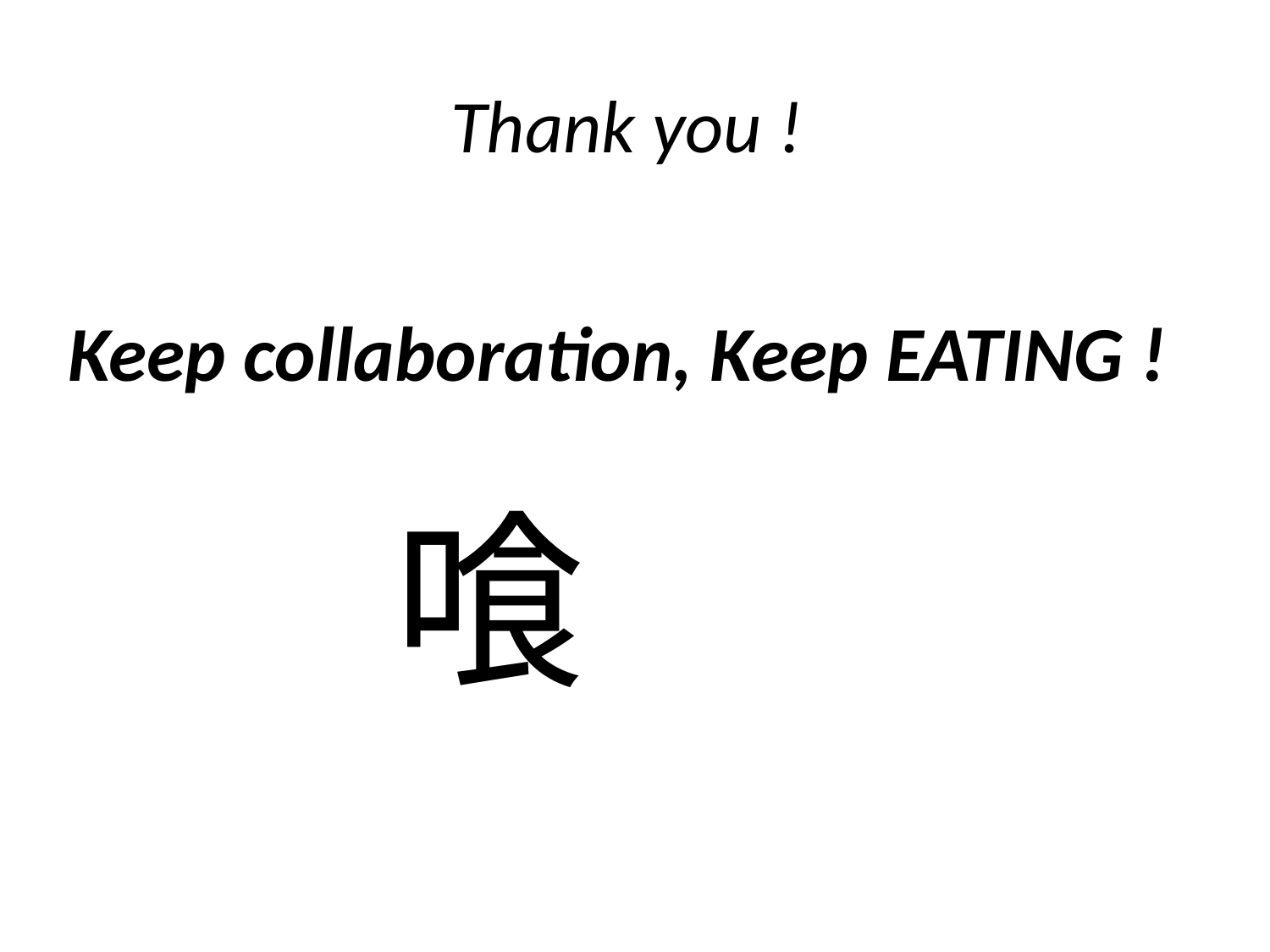

# Thank you !
Keep collaboration, Keep EATING !
喰